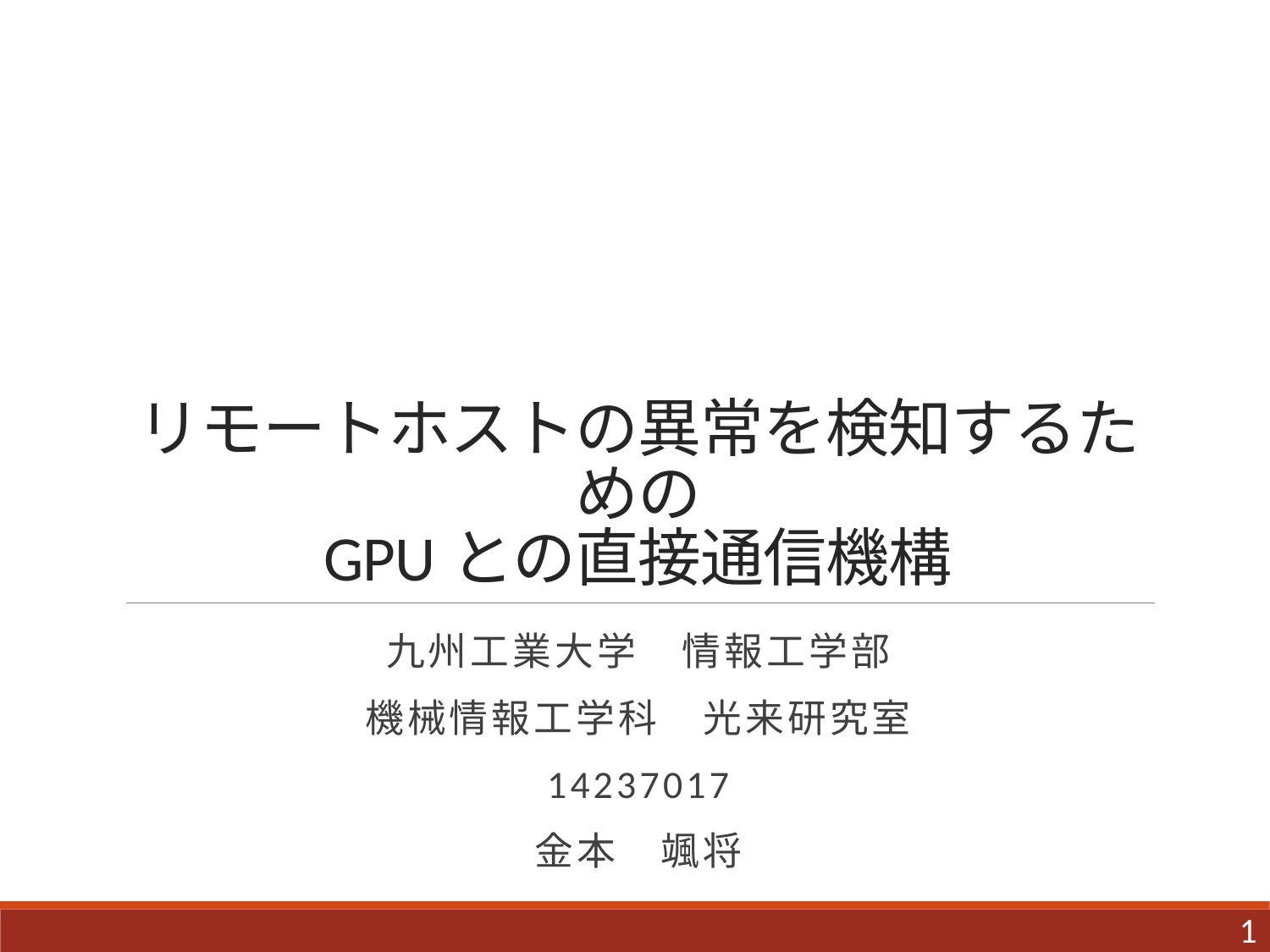

# リモートホストの異常を検知するための GPUとの直接通信機構
九州工業大学　情報工学部
機械情報工学科　光来研究室
14237017
金本　颯将
1